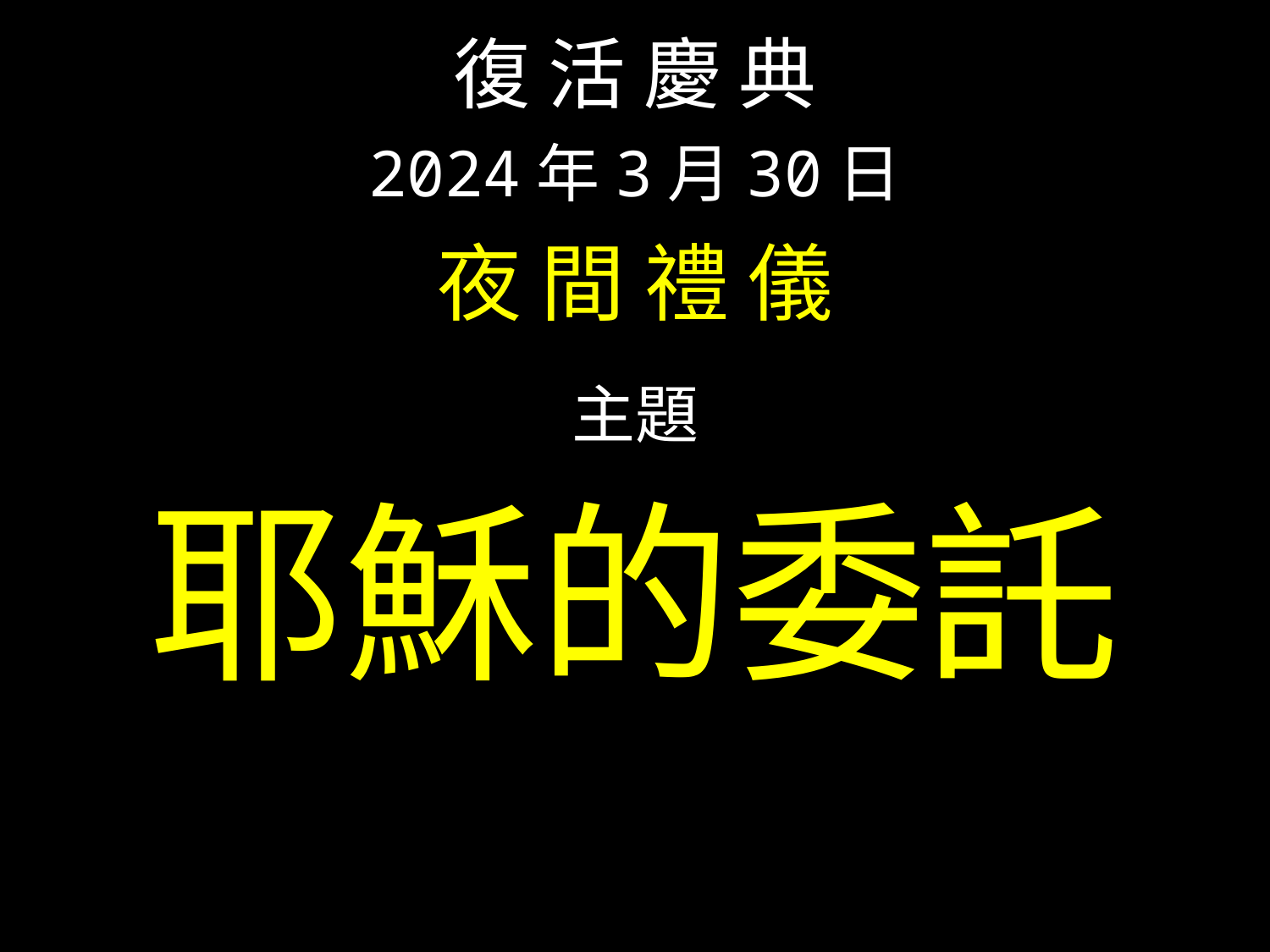

復 活 慶 典
2024年3月30日
夜 間 禮 儀
主題
耶穌的委託